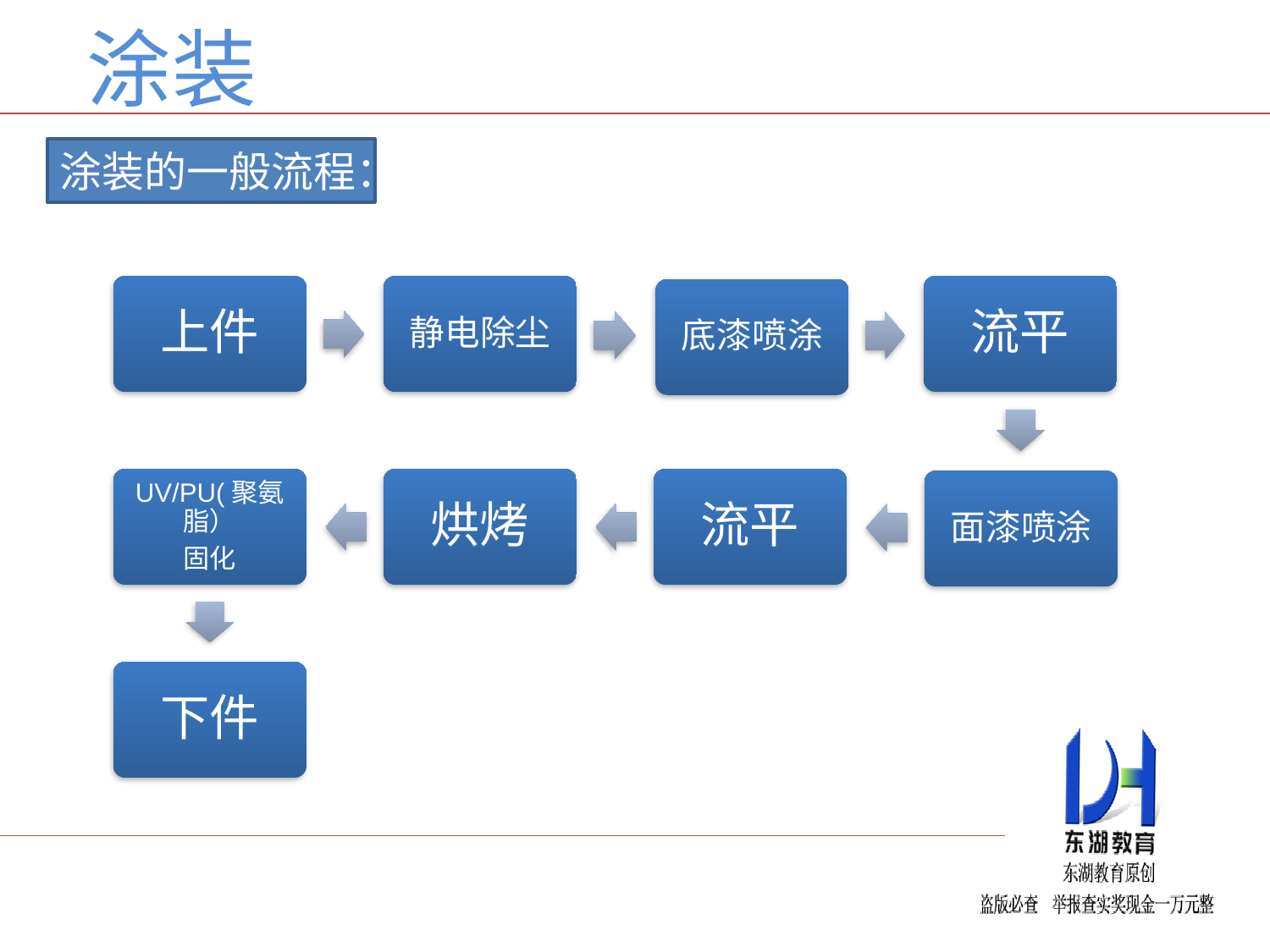

涂装
涂装的一般流程：
上件

静电除尘

底漆喷涂

流平

面漆喷涂

流平

烘烤

UV/PU(聚氨脂）
固化

下件